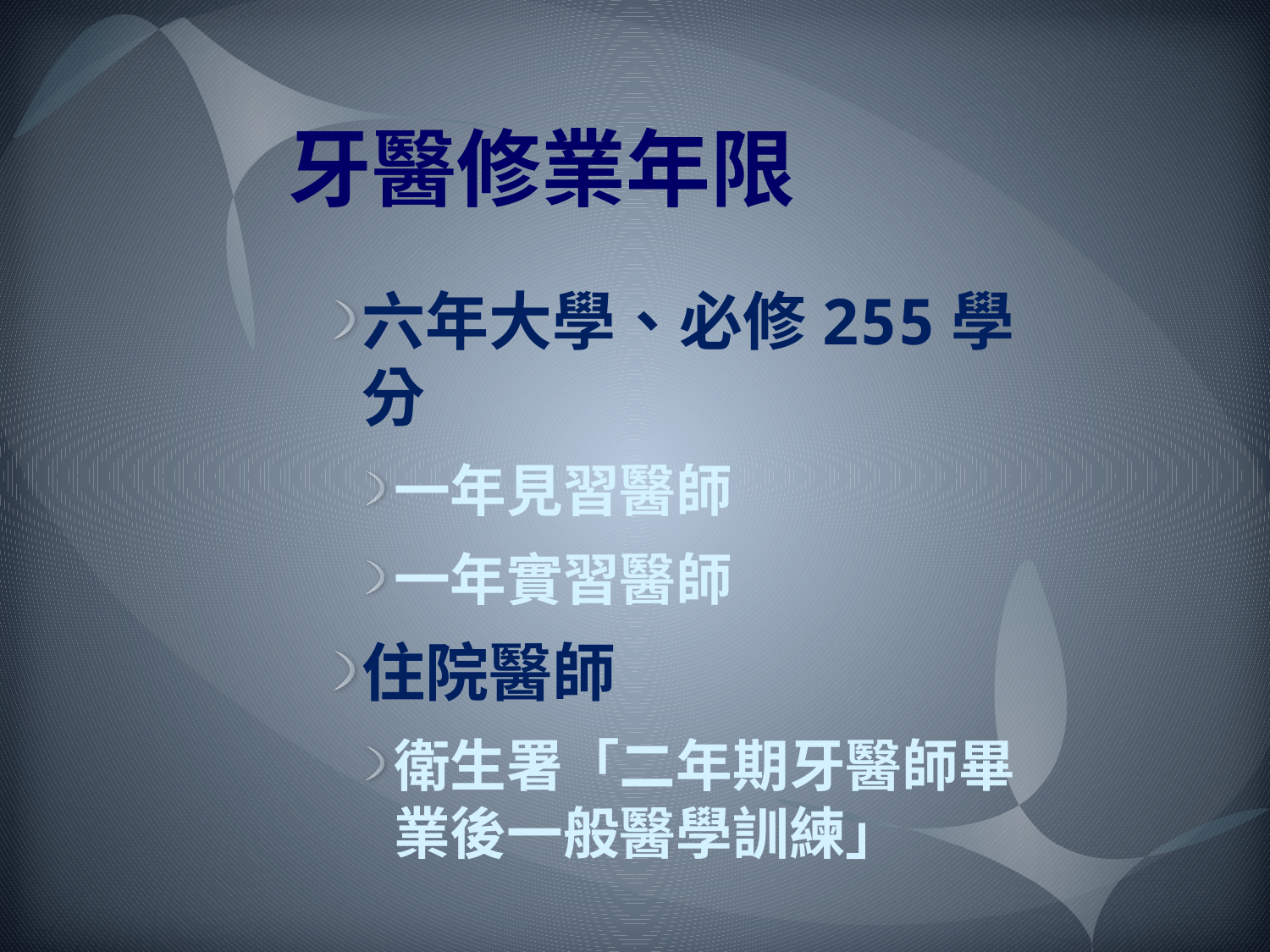

# 牙醫修業年限
六年大學、必修255學分
一年見習醫師
一年實習醫師
住院醫師
衛生署「二年期牙醫師畢業後一般醫學訓練」